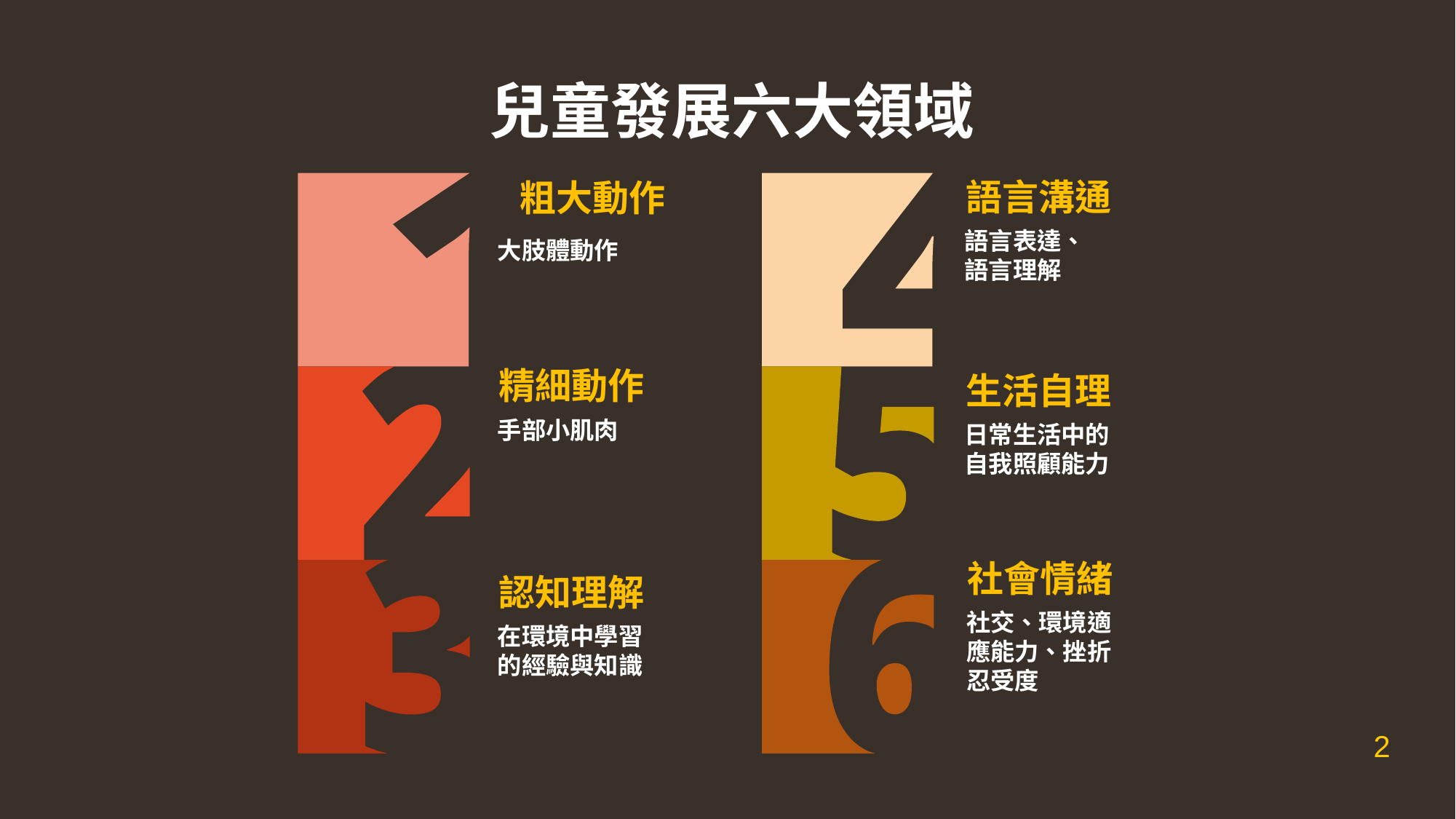

兒童發展六大領域
語言溝通
語言表達、
語言理解
粗大動作
大肢體動作

精細動作
手部小肌肉
生活自理
日常生活中的自我照顧能力

社會情緒
社交、環境適應能力、挫折忍受度

認知理解
在環境中學習的經驗與知識
2